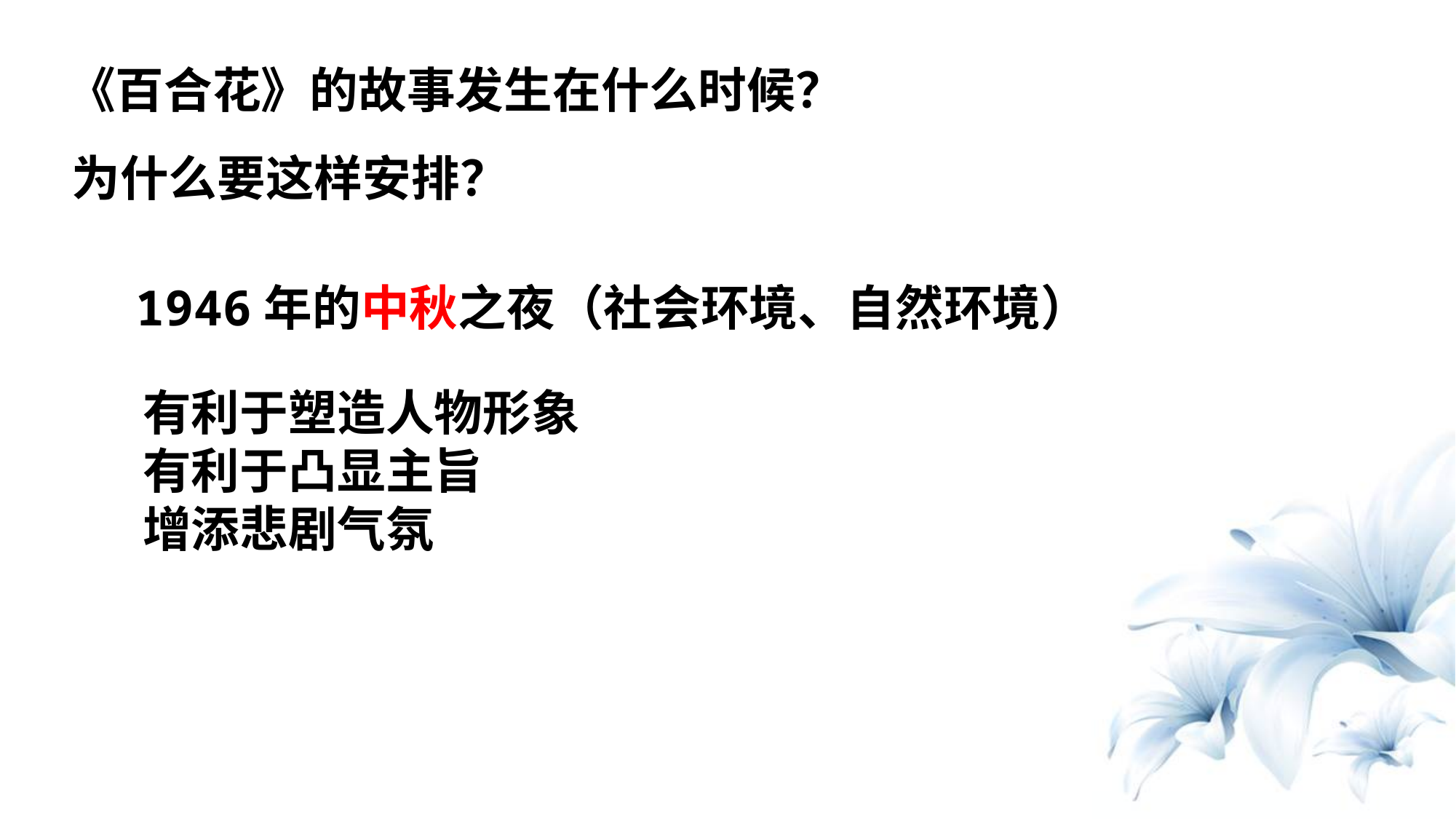

《百合花》的故事发生在什么时候？
     为什么要这样安排？
1946年的中秋之夜（社会环境、自然环境）
有利于塑造人物形象
有利于凸显主旨
增添悲剧气氛